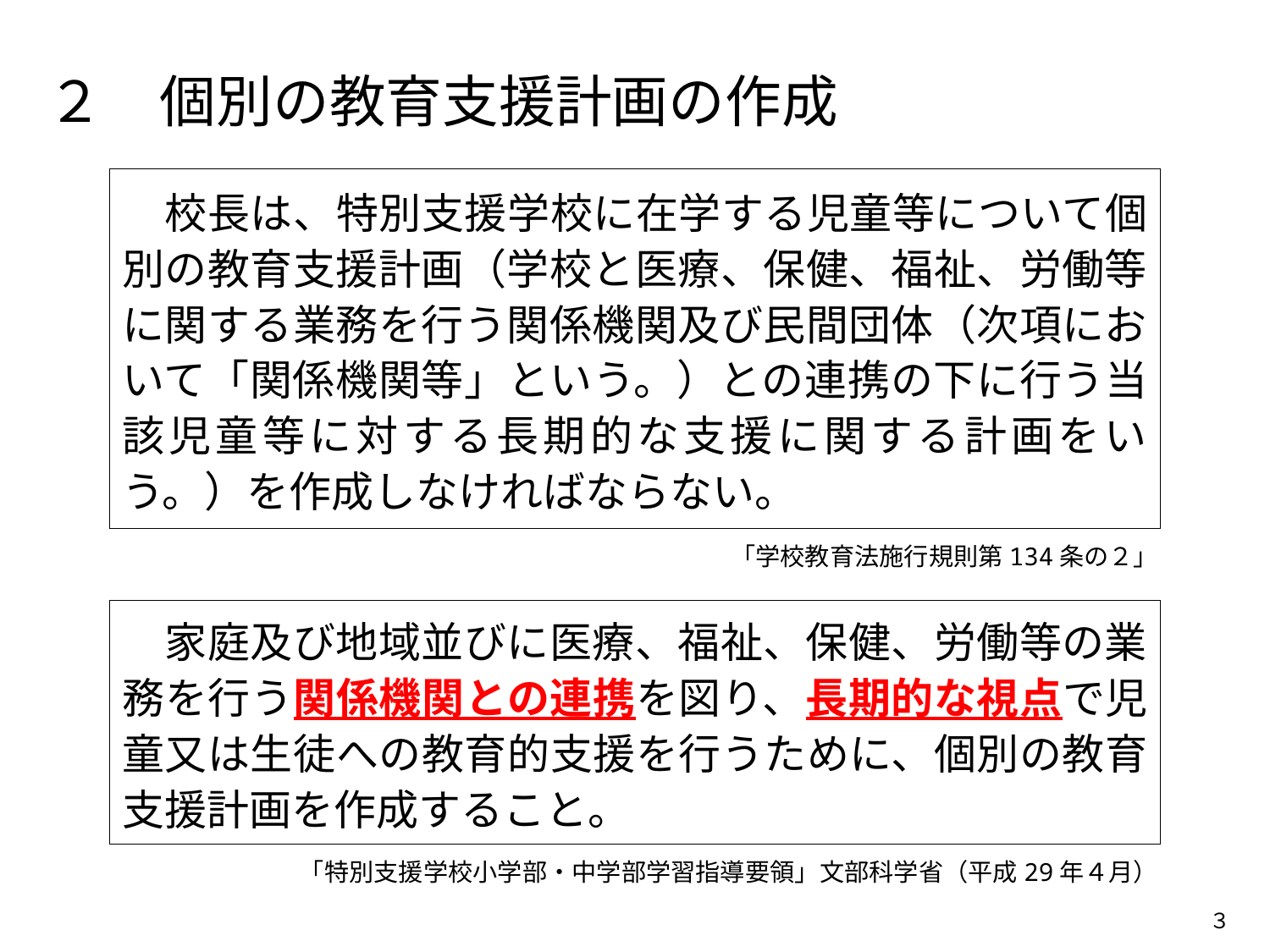

２　個別の教育支援計画の作成
　校長は、特別支援学校に在学する児童等について個別の教育支援計画（学校と医療、保健、福祉、労働等に関する業務を行う関係機関及び民間団体（次項において「関係機関等」という。）との連携の下に行う当該児童等に対する長期的な支援に関する計画をいう。）を作成しなければならない。
「学校教育法施行規則第134条の２」
　家庭及び地域並びに医療、福祉、保健、労働等の業務を行う関係機関との連携を図り、長期的な視点で児童又は生徒への教育的支援を行うために、個別の教育支援計画を作成すること。
「特別支援学校小学部・中学部学習指導要領」文部科学省（平成29年４月）
３